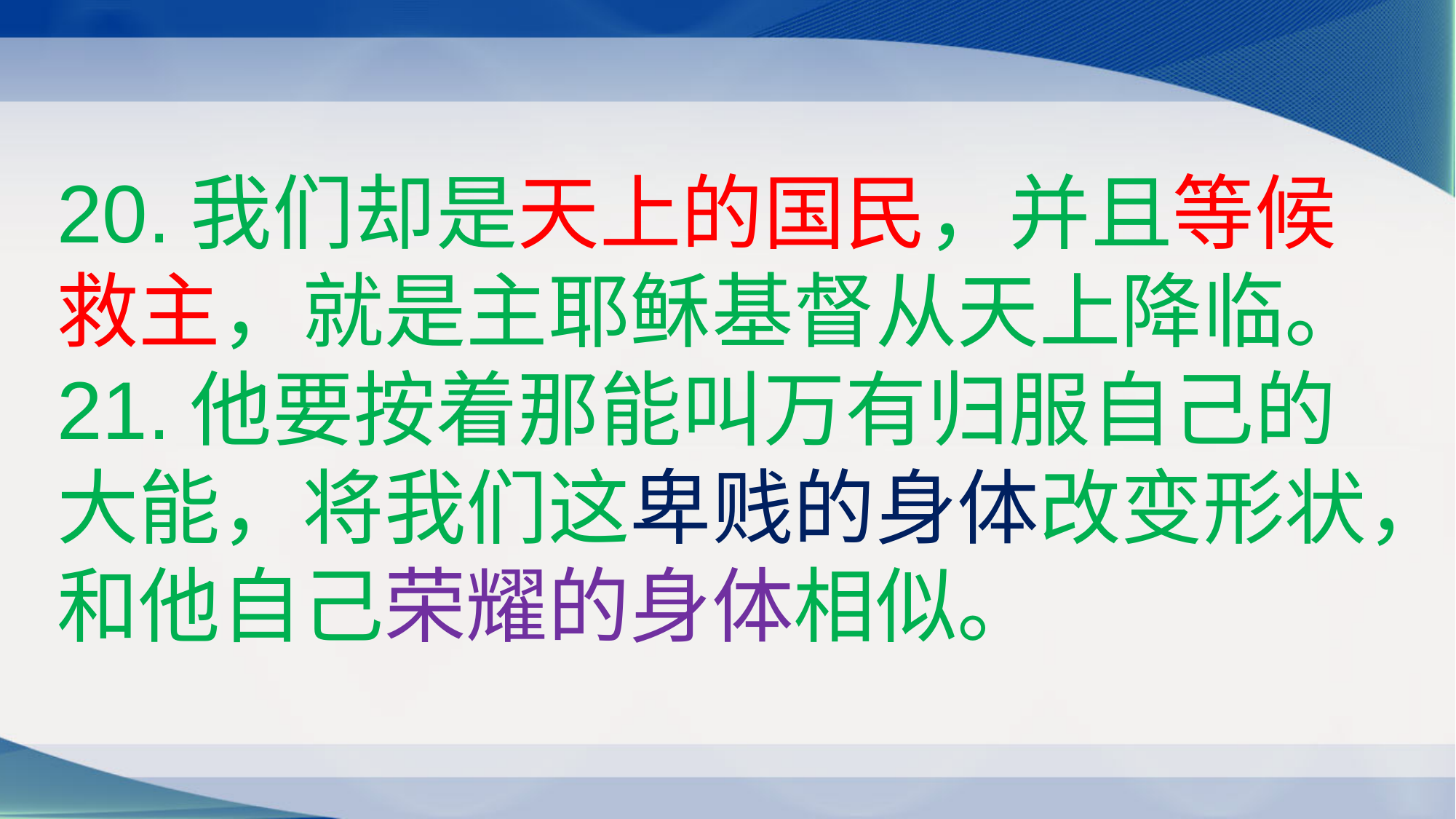

20.我们却是天上的国民，并且等候救主，就是主耶稣基督从天上降临。
21.他要按着那能叫万有归服自己的大能，将我们这卑贱的身体改变形状，和他自己荣耀的身体相似。